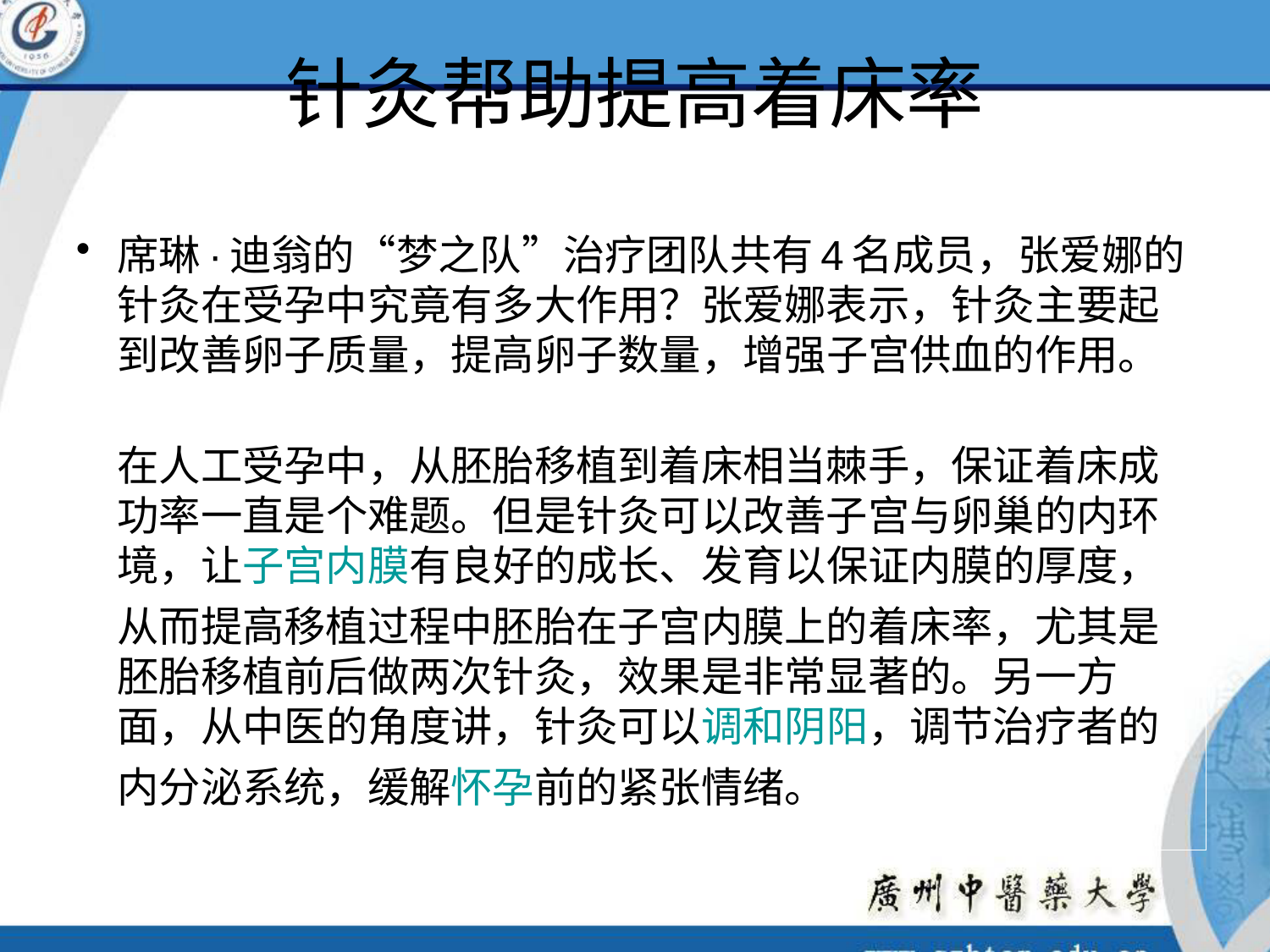

# 针灸帮助提高着床率
席琳·迪翁的“梦之队”治疗团队共有4名成员，张爱娜的针灸在受孕中究竟有多大作用？张爱娜表示，针灸主要起到改善卵子质量，提高卵子数量，增强子宫供血的作用。
在人工受孕中，从胚胎移植到着床相当棘手，保证着床成功率一直是个难题。但是针灸可以改善子宫与卵巢的内环境，让子宫内膜有良好的成长、发育以保证内膜的厚度，从而提高移植过程中胚胎在子宫内膜上的着床率，尤其是胚胎移植前后做两次针灸，效果是非常显著的。另一方面，从中医的角度讲，针灸可以调和阴阳，调节治疗者的内分泌系统，缓解怀孕前的紧张情绪。